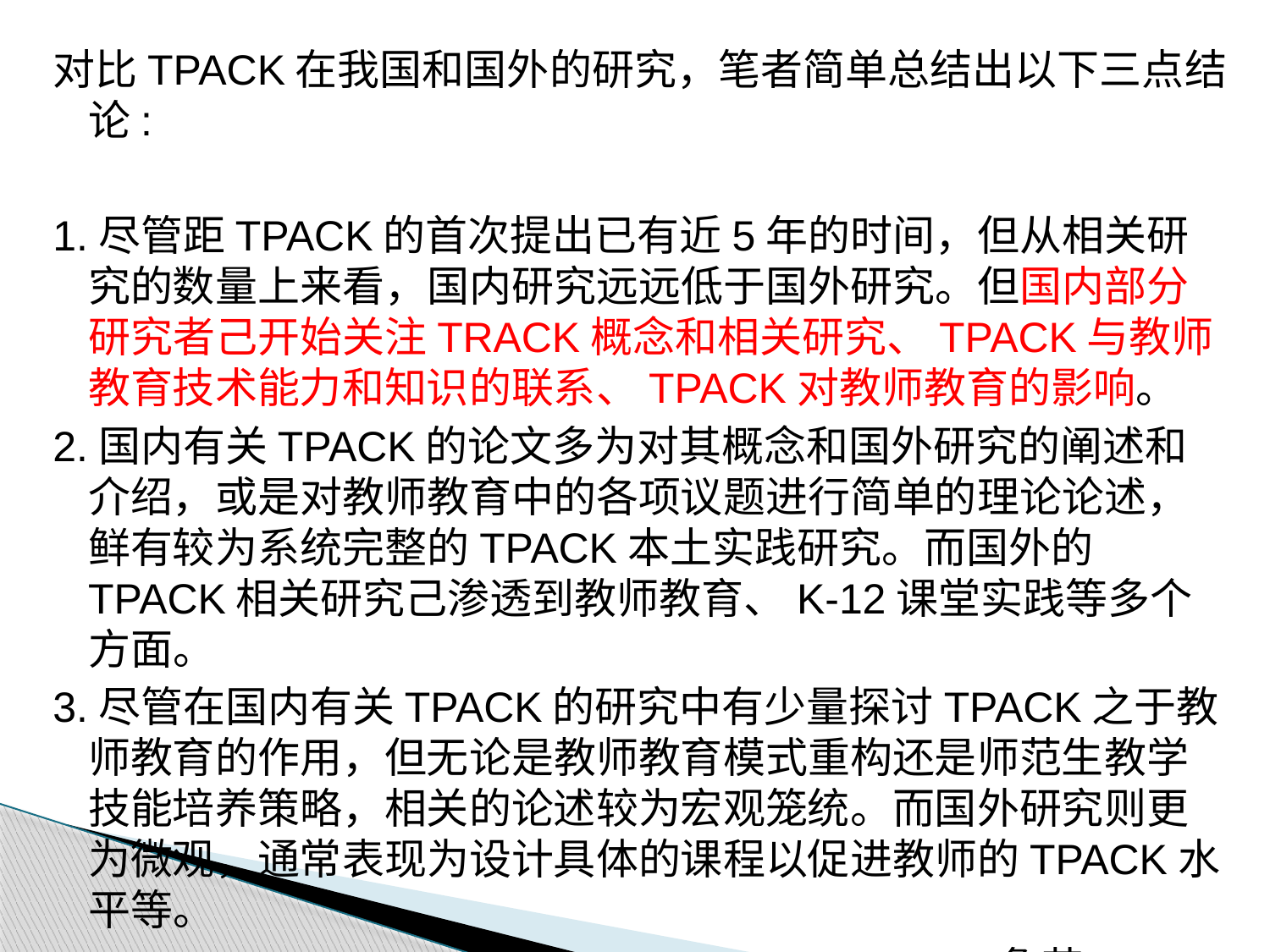

对比TPACK在我国和国外的研究，笔者简单总结出以下三点结论:

1.尽管距TPACK的首次提出已有近5年的时间，但从相关研究的数量上来看，国内研究远远低于国外研究。但国内部分研究者己开始关注TRACK概念和相关研究、TPACK与教师教育技术能力和知识的联系、TPACK对教师教育的影响。
2.国内有关TPACK的论文多为对其概念和国外研究的阐述和介绍，或是对教师教育中的各项议题进行简单的理论论述，鲜有较为系统完整的TPACK本土实践研究。而国外的TPACK相关研究己渗透到教师教育、K-12课堂实践等多个方面。
3.尽管在国内有关TPACK的研究中有少量探讨TPACK之于教师教育的作用，但无论是教师教育模式重构还是师范生教学技能培养策略，相关的论述较为宏观笼统。而国外研究则更为微观，通常表现为设计具体的课程以促进教师的TPACK水平等。
——詹艺，2011